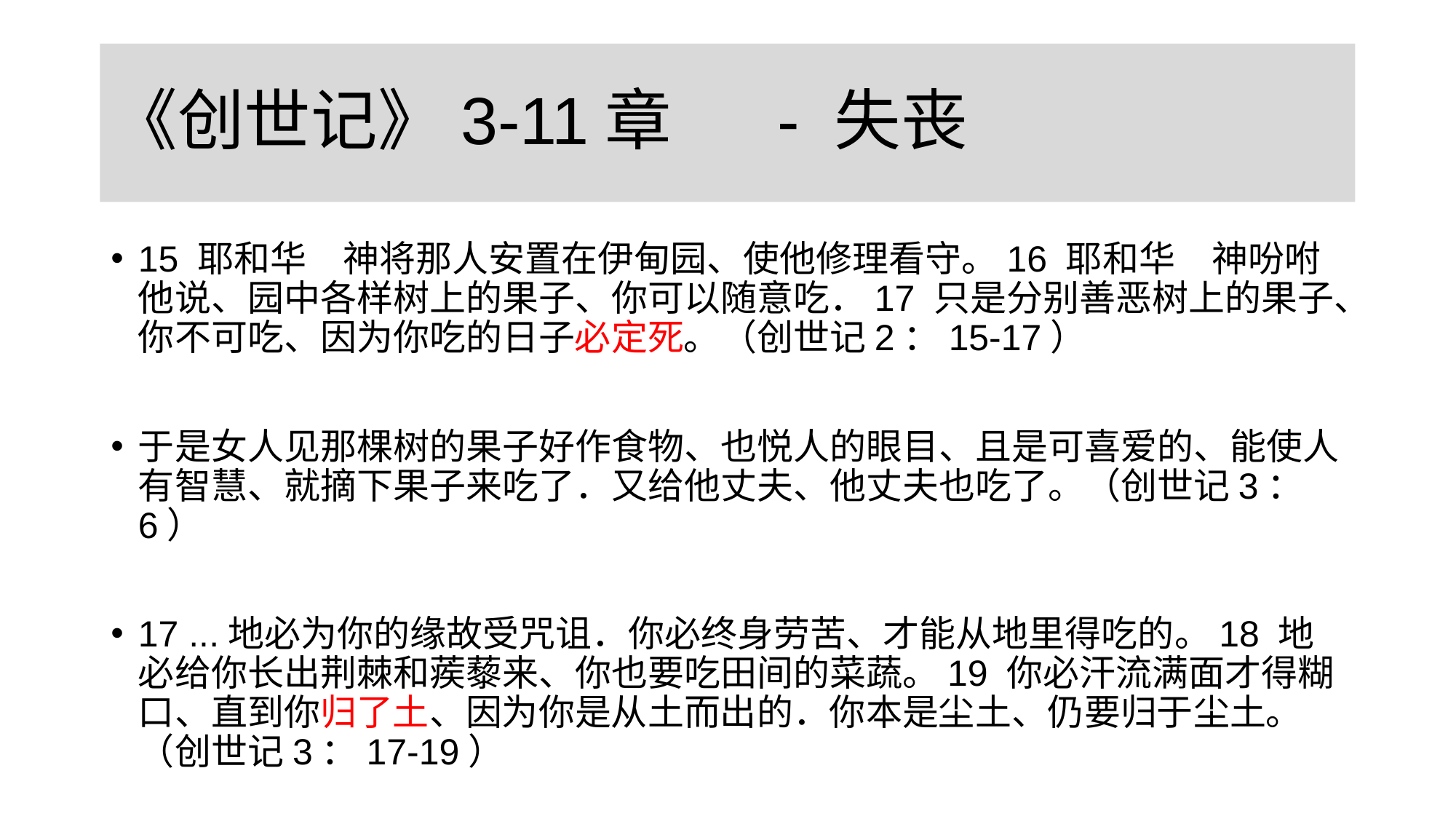

# 《创世记》3-11章      - 失丧

15 耶和华　神将那人安置在伊甸园、使他修理看守。16 耶和华　神吩咐他说、园中各样树上的果子、你可以随意吃．17 只是分别善恶树上的果子、你不可吃、因为你吃的日子必定死。（创世记2：15-17）

于是女人见那棵树的果子好作食物、也悦人的眼目、且是可喜爱的、能使人有智慧、就摘下果子来吃了．又给他丈夫、他丈夫也吃了。（创世记3：6）

17 ...地必为你的缘故受咒诅．你必终身劳苦、才能从地里得吃的。18 地必给你长出荆棘和蒺藜来、你也要吃田间的菜蔬。19 你必汗流满面才得糊口、直到你归了土、因为你是从土而出的．你本是尘土、仍要归于尘土。（创世记3：17-19）